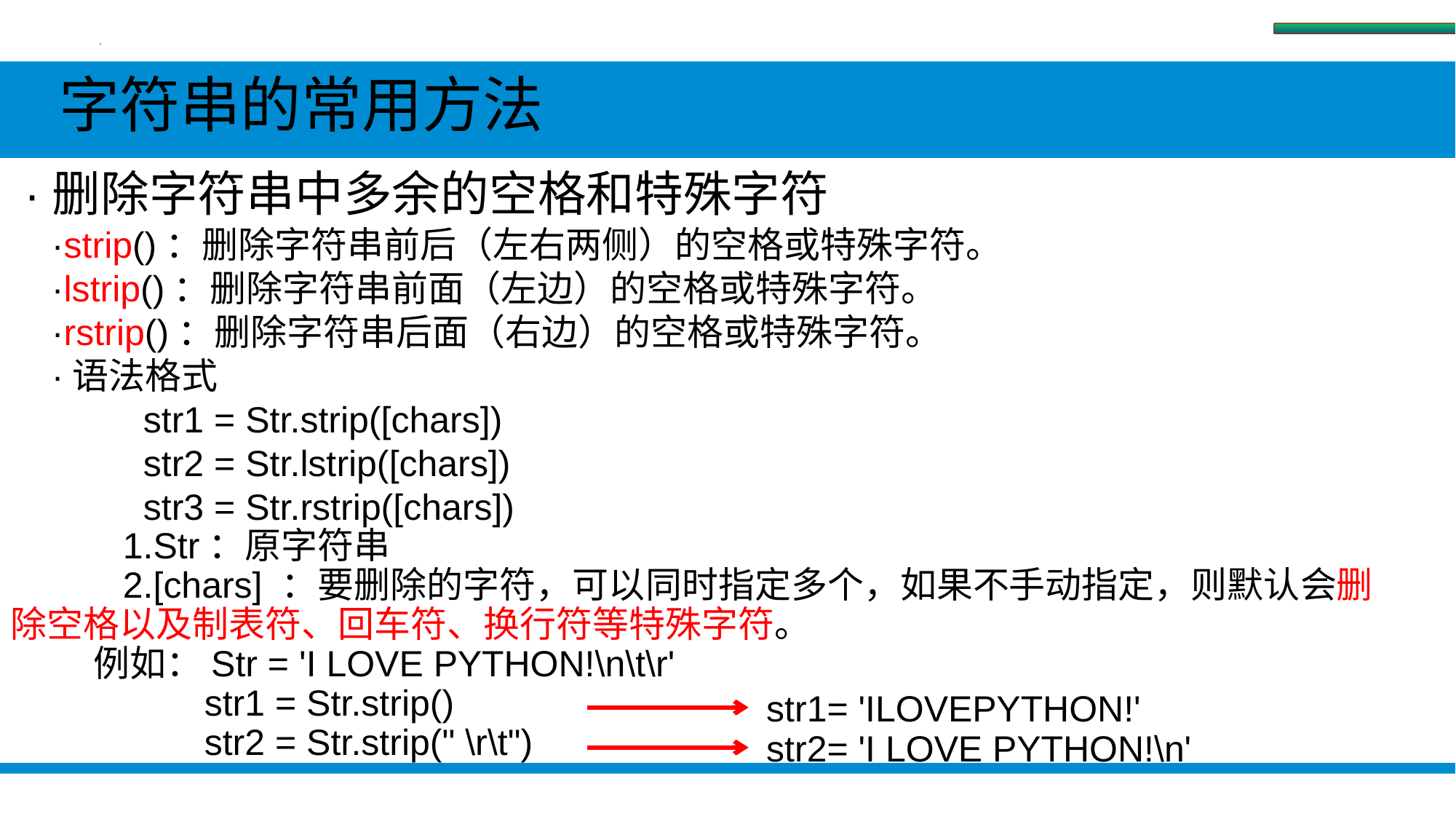

字符串

  字符串的常用方法
 ·删除字符串中多余的空格和特殊字符
    ·strip()：删除字符串前后（左右两侧）的空格或特殊字符。
    ·lstrip()：删除字符串前面（左边）的空格或特殊字符。
    ·rstrip()：删除字符串后面（右边）的空格或特殊字符。
    ·语法格式
             str1 = Str.strip([chars])
             str2 = Str.lstrip([chars])
             str3 = Str.rstrip([chars])
           1.Str：原字符串
           2.[chars] ：要删除的字符，可以同时指定多个，如果不手动指定，则默认会删除空格以及制表符、回车符、换行符等特殊字符。
         例如：Str = 'I LOVE PYTHON!\n\t\r'
                   str1 = Str.strip()
                   str2 = Str.strip(" \r\t")
str1= 'ILOVEPYTHON!'
str2= 'I LOVE PYTHON!\n'
#